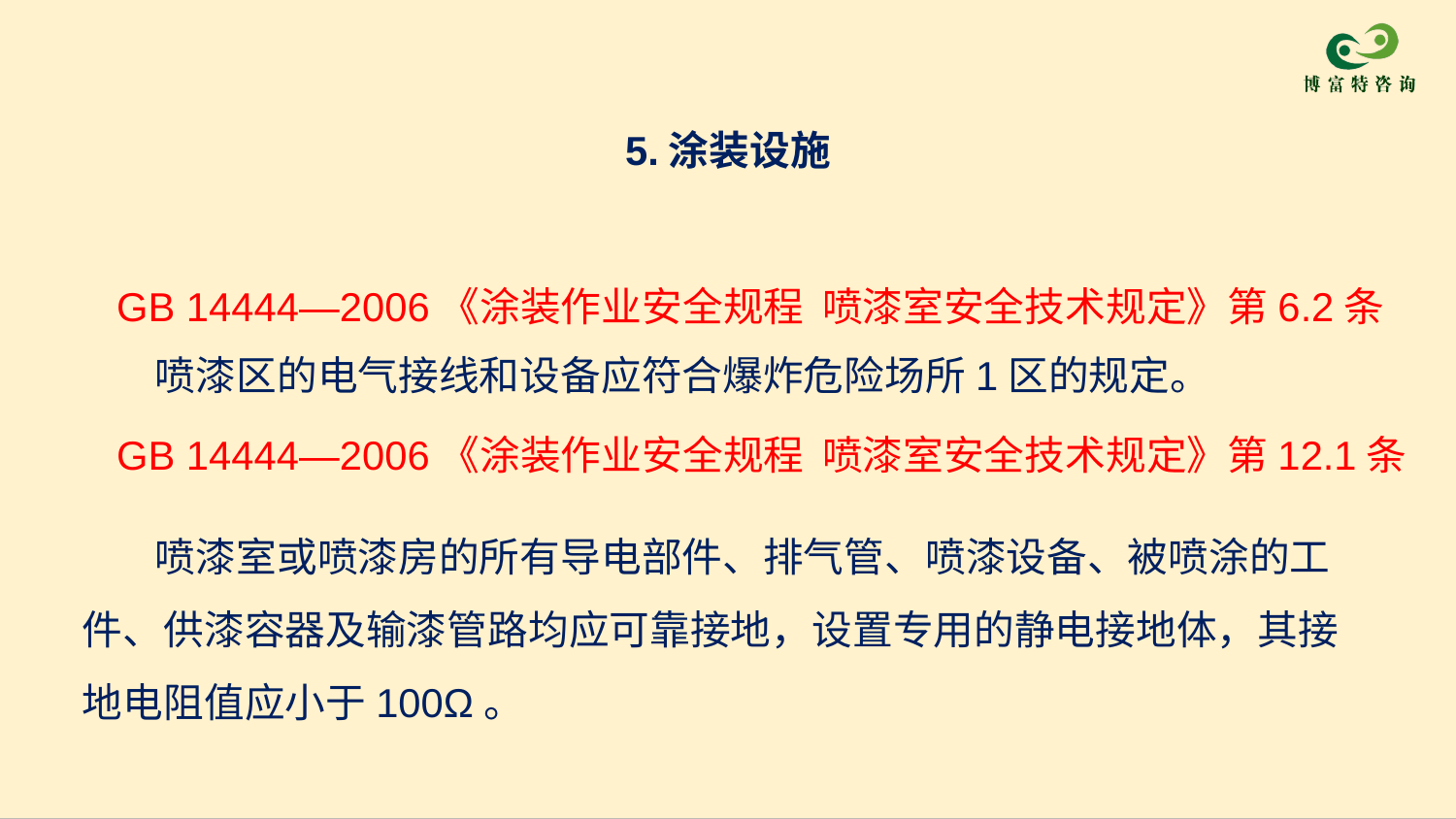

5.涂装设施
GB 14444—2006《涂装作业安全规程  喷漆室安全技术规定》第6.2条
喷漆区的电气接线和设备应符合爆炸危险场所1区的规定。
GB 14444—2006《涂装作业安全规程  喷漆室安全技术规定》第12.1条
喷漆室或喷漆房的所有导电部件、排气管、喷漆设备、被喷涂的工件、供漆容器及输漆管路均应可靠接地，设置专用的静电接地体，其接地电阻值应小于100Ω。